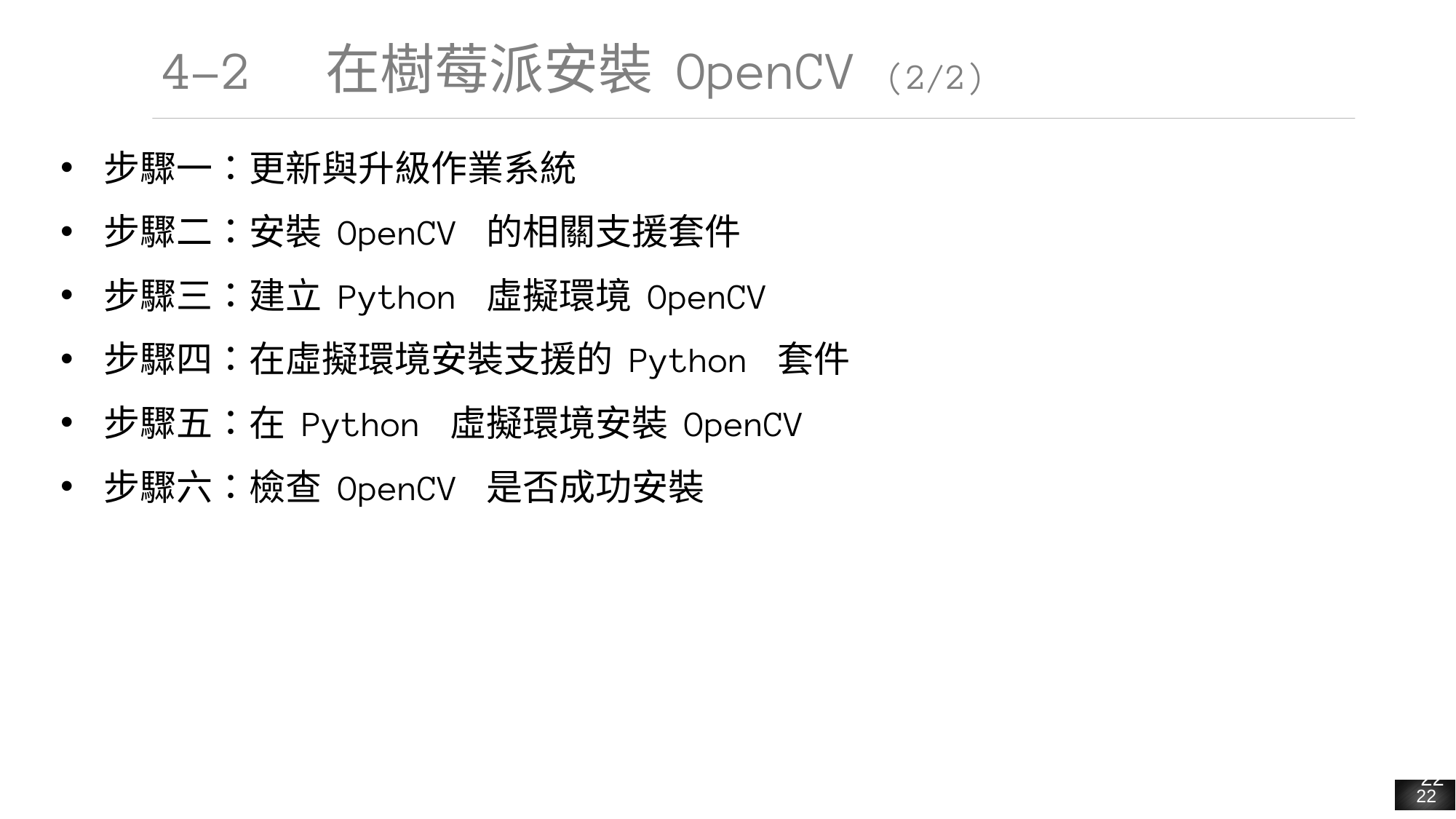

# 4-2  在樹莓派安裝 OpenCV (2/2)
步驟一：更新與升級作業系統
步驟二：安裝 OpenCV 的相關支援套件
步驟三：建立 Python 虛擬環境 OpenCV
步驟四：在虛擬環境安裝支援的 Python 套件
步驟五：在 Python 虛擬環境安裝 OpenCV
步驟六：檢查 OpenCV 是否成功安裝
22